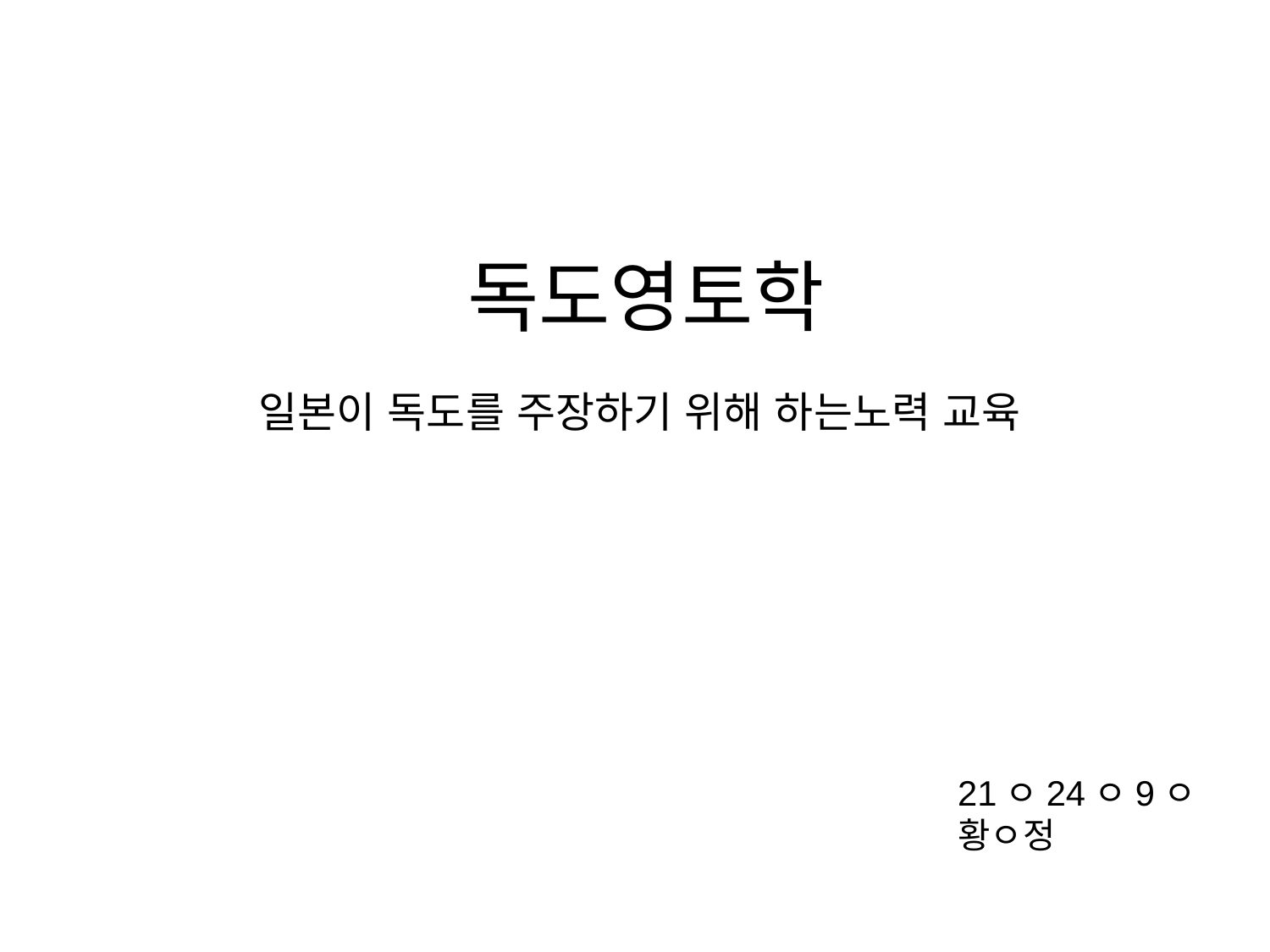

# 독도영토학
일본이 독도를 주장하기 위해 하는노력 교육

21ㅇ24ㅇ9ㅇ
황ㅇ정